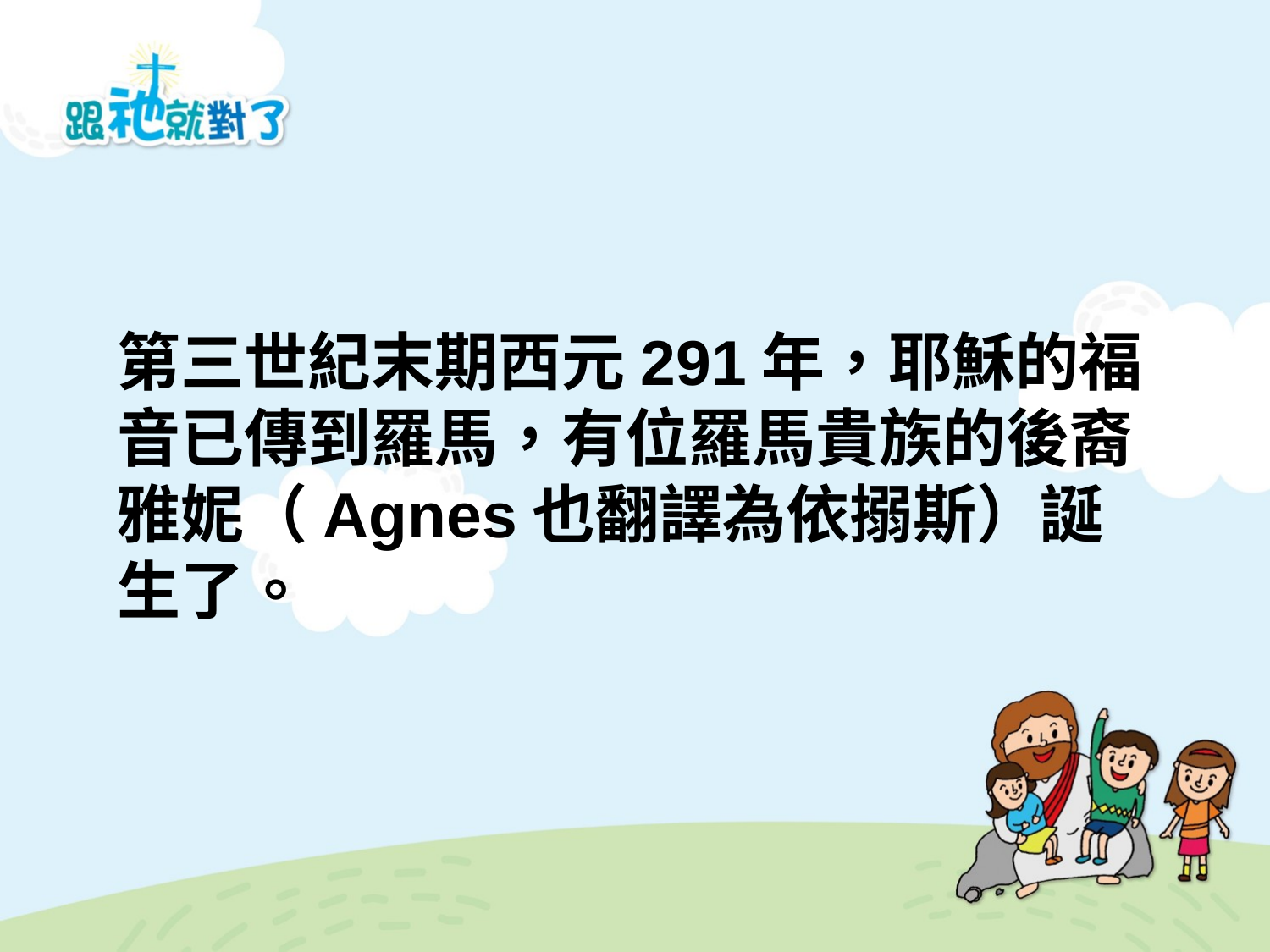

第三世紀末期西元291年，耶穌的福音已傳到羅馬，有位羅馬貴族的後裔雅妮（Agnes也翻譯為依搦斯）誕生了。